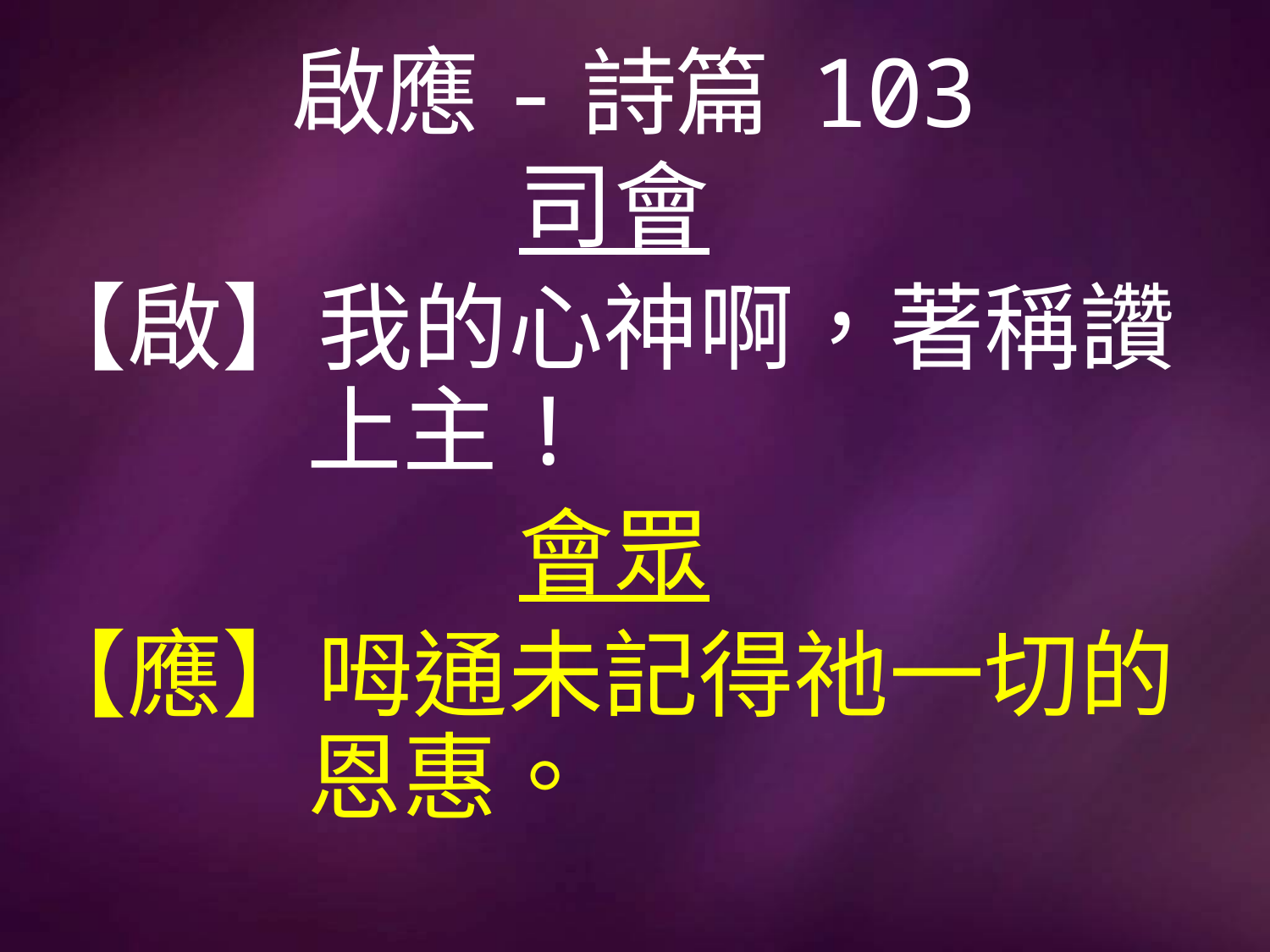

# 啟應-詩篇 103
司會
【啟】我的心神啊，著稱讚		 上主!
會眾
【應】呣通未記得祂一切的		 恩惠。